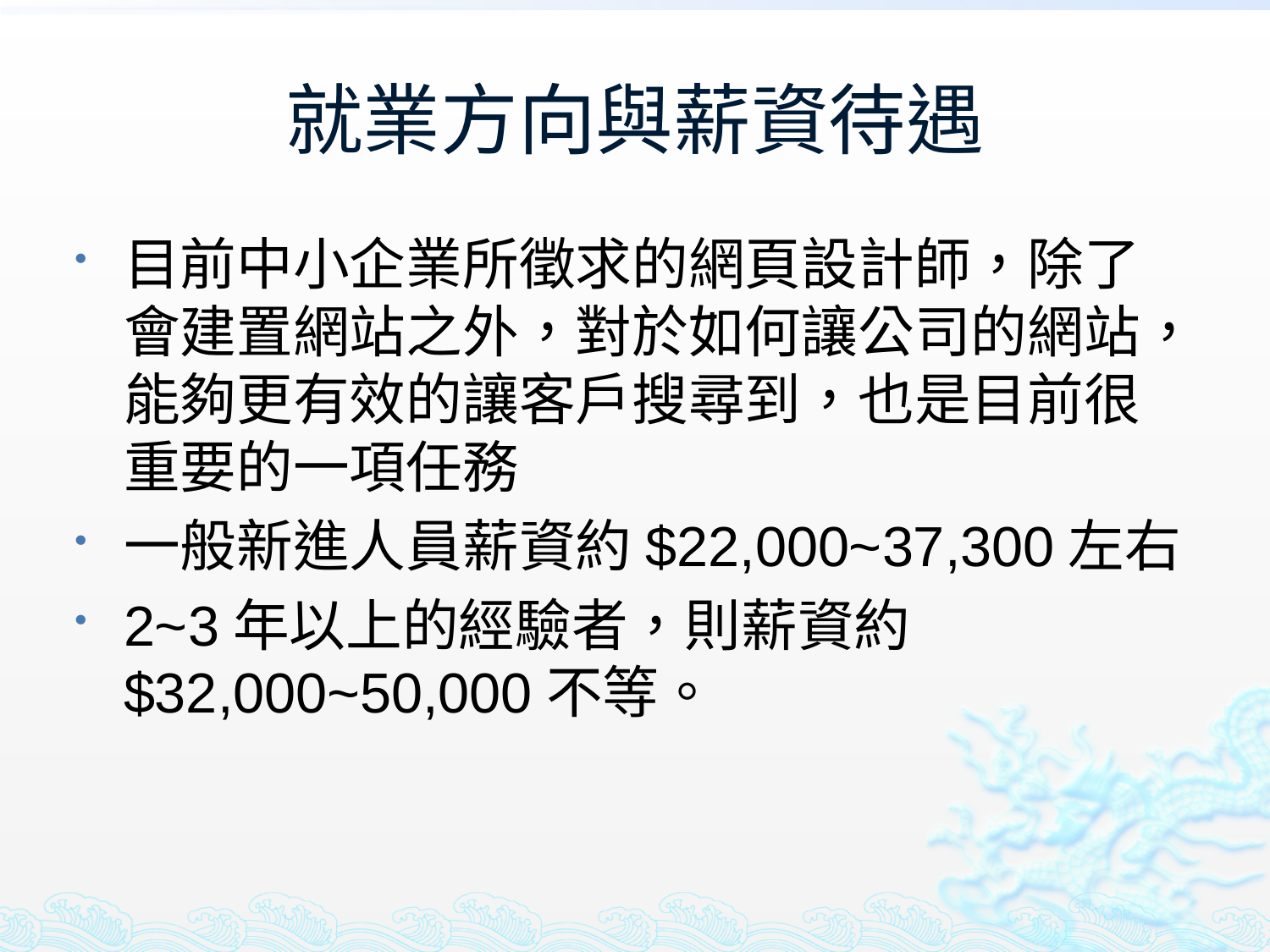

# 就業方向與薪資待遇
目前中小企業所徵求的網頁設計師，除了會建置網站之外，對於如何讓公司的網站，能夠更有效的讓客戶搜尋到，也是目前很重要的一項任務
一般新進人員薪資約$22,000~37,300左右
2~3年以上的經驗者，則薪資約$32,000~50,000不等。